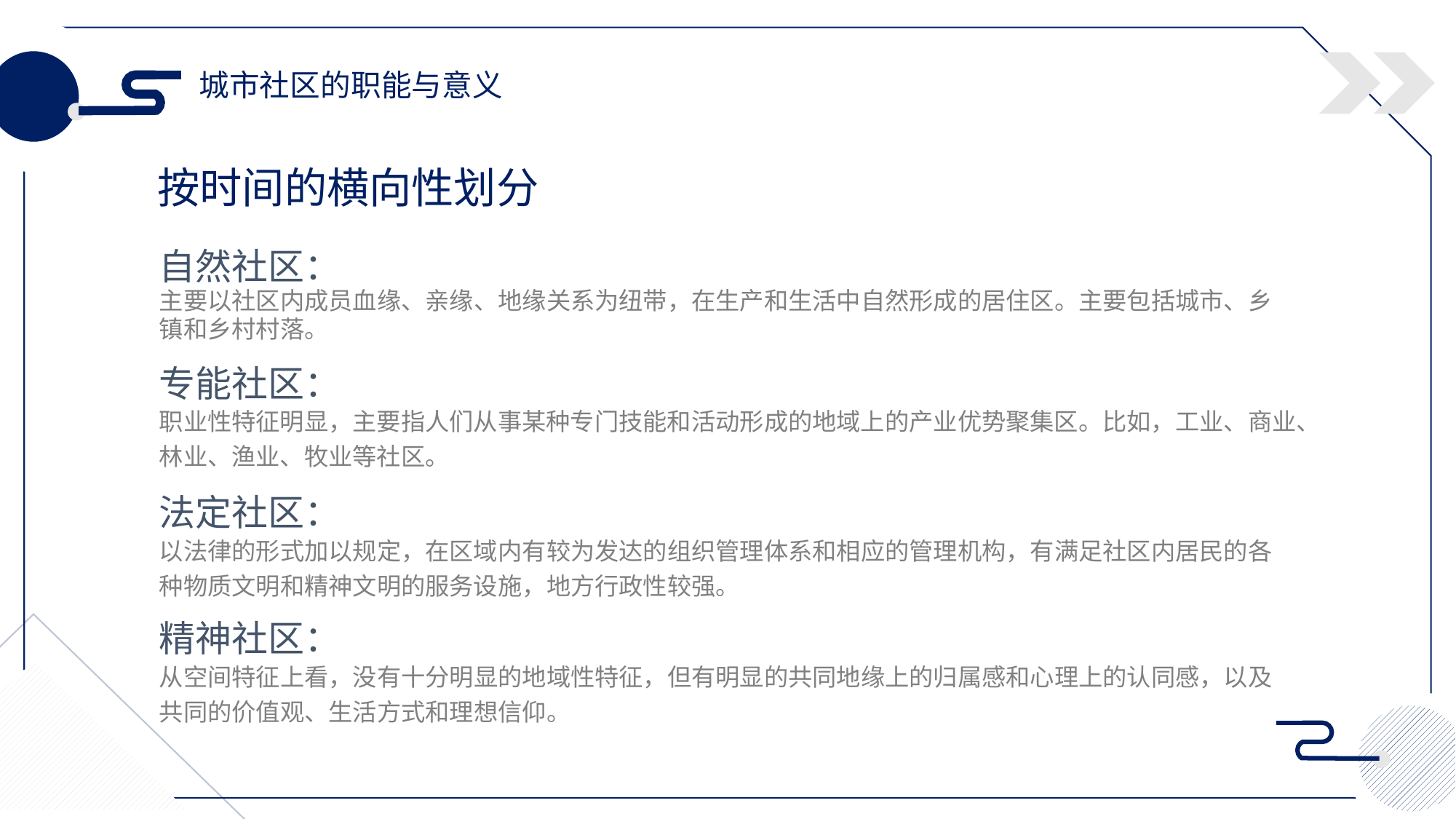

城市社区的职能与意义
按时间的横向性划分
自然社区：
主要以社区内成员血缘、亲缘、地缘关系为纽带，在生产和生活中自然形成的居住区。主要包括城市、乡镇和乡村村落。
专能社区：
职业性特征明显，主要指人们从事某种专门技能和活动形成的地域上的产业优势聚集区。比如，工业、商业、林业、渔业、牧业等社区。
法定社区：
以法律的形式加以规定，在区域内有较为发达的组织管理体系和相应的管理机构，有满足社区内居民的各种物质文明和精神文明的服务设施，地方行政性较强。
精神社区：
从空间特征上看，没有十分明显的地域性特征，但有明显的共同地缘上的归属感和心理上的认同感，以及共同的价值观、生活方式和理想信仰。